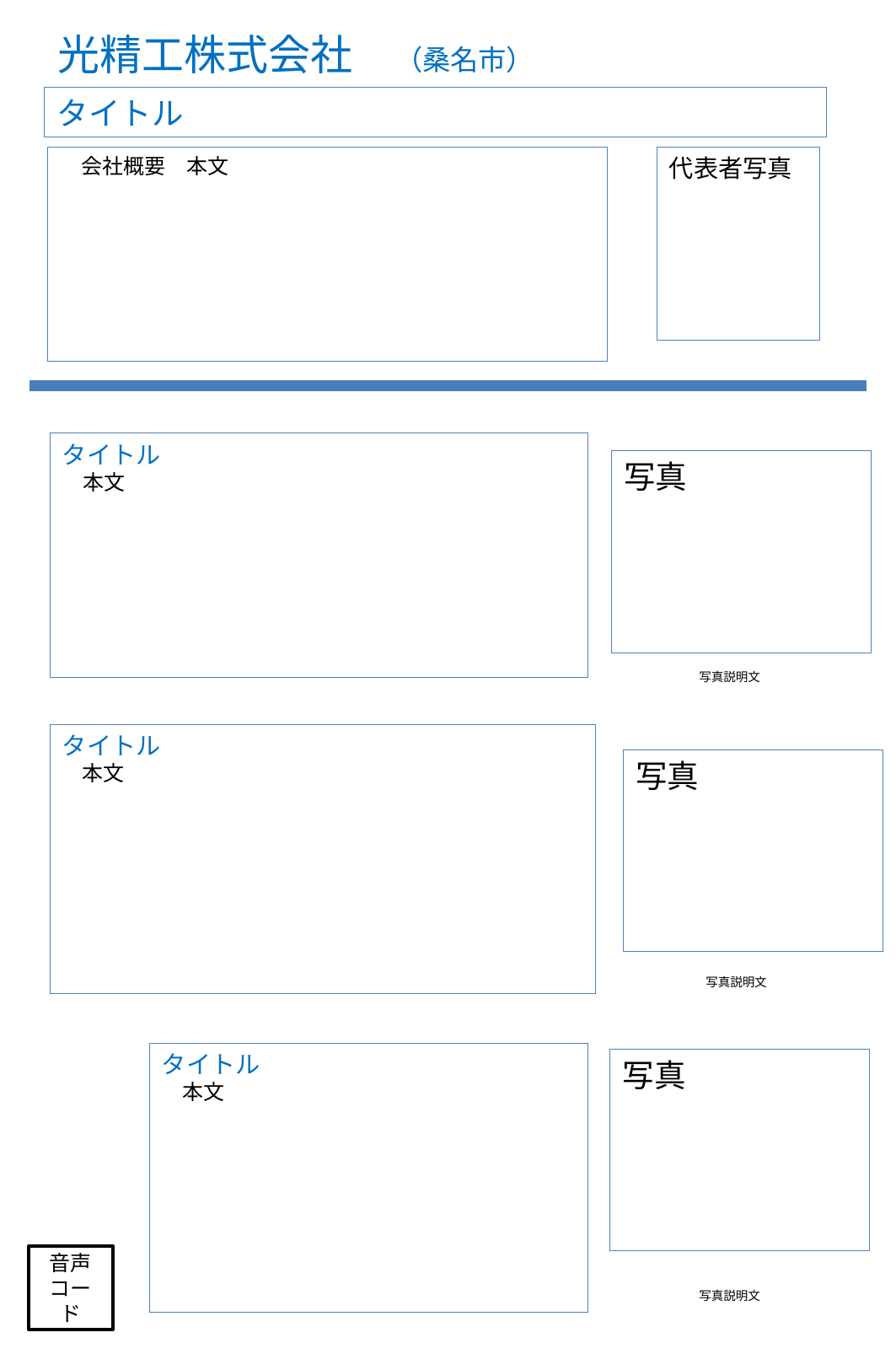

# 光精工株式会社　（桑名市）
タイトル
　会社概要　本文

代表者写真

タイトル
　本文

写真

写真説明文
タイトル
　本文

写真

写真説明文
タイトル
　本文

写真

音声コード
写真説明文